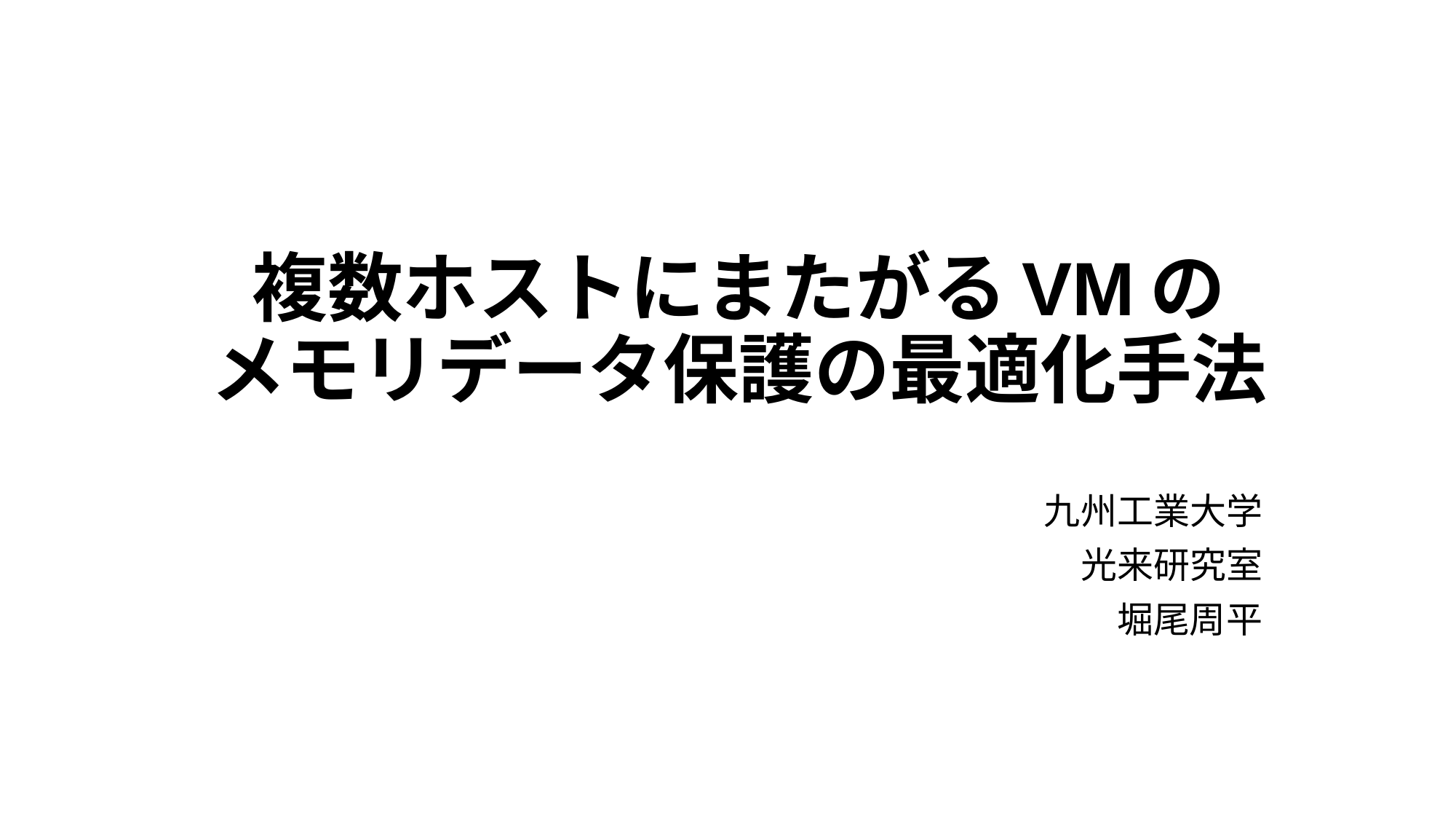

# 複数ホストにまたがるVMの メモリデータ保護の最適化手法
九州工業大学
光来研究室
堀尾周平